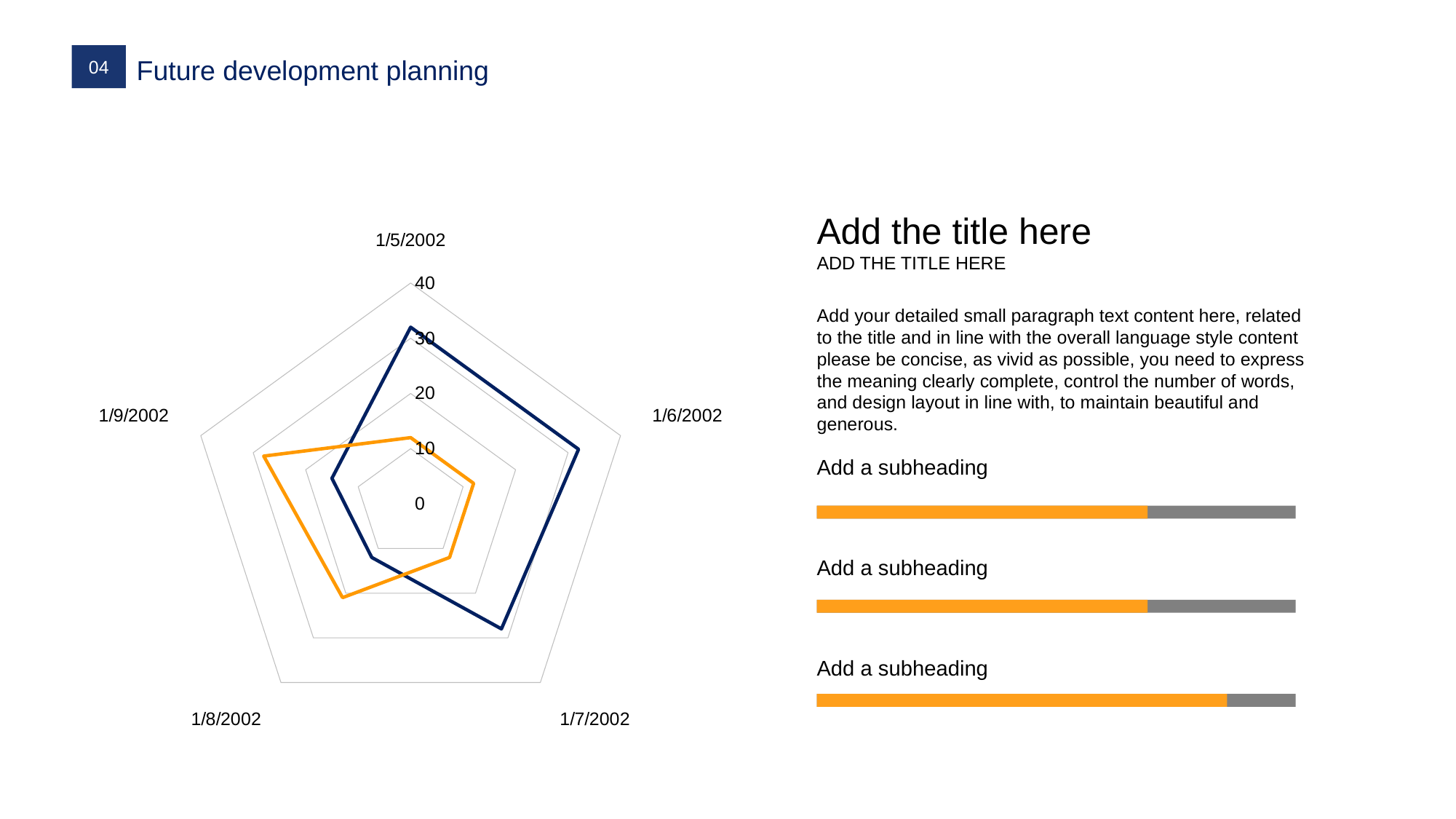

Add the title here
ADD THE TITLE HERE
Add your detailed small paragraph text content here, related to the title and in line with the overall language style content please be concise, as vivid as possible, you need to express the meaning clearly complete, control the number of words, and design layout in line with, to maintain beautiful and generous.

### Chart

| Category | 系列 1 | 系列 2 |
|---|---|---|
| 37261 | 32.0 | 12.0 |
| 37262 | 32.0 | 12.0 |
| 37263 | 28.0 | 12.0 |
| 37264 | 12.0 | 21.0 |
| 37265 | 15.0 | 28.0 |
Add a subheading

Add a subheading

Add a subheading